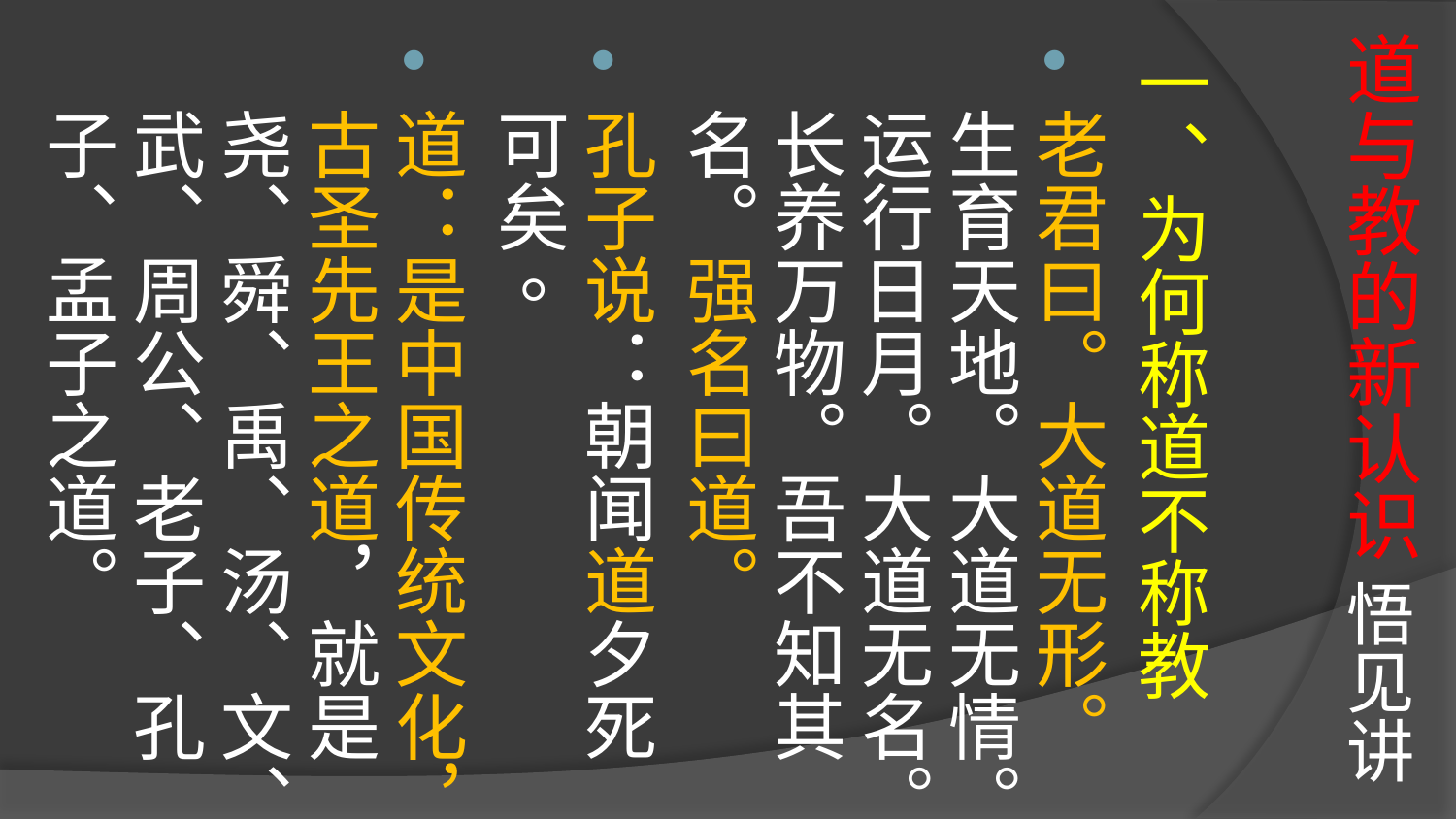

# 道与教的新认识 悟见讲
一、为何称道不称教
老君曰。大道无形。生育天地。大道无情。运行日月。大道无名。长养万物。吾不知其名。强名曰道。
孔子说：朝闻道夕死可矣。
道：是中国传统文化，古圣先王之道，就是尧、舜、禹、汤、文、武、周公、老子、孔子、孟子之道。